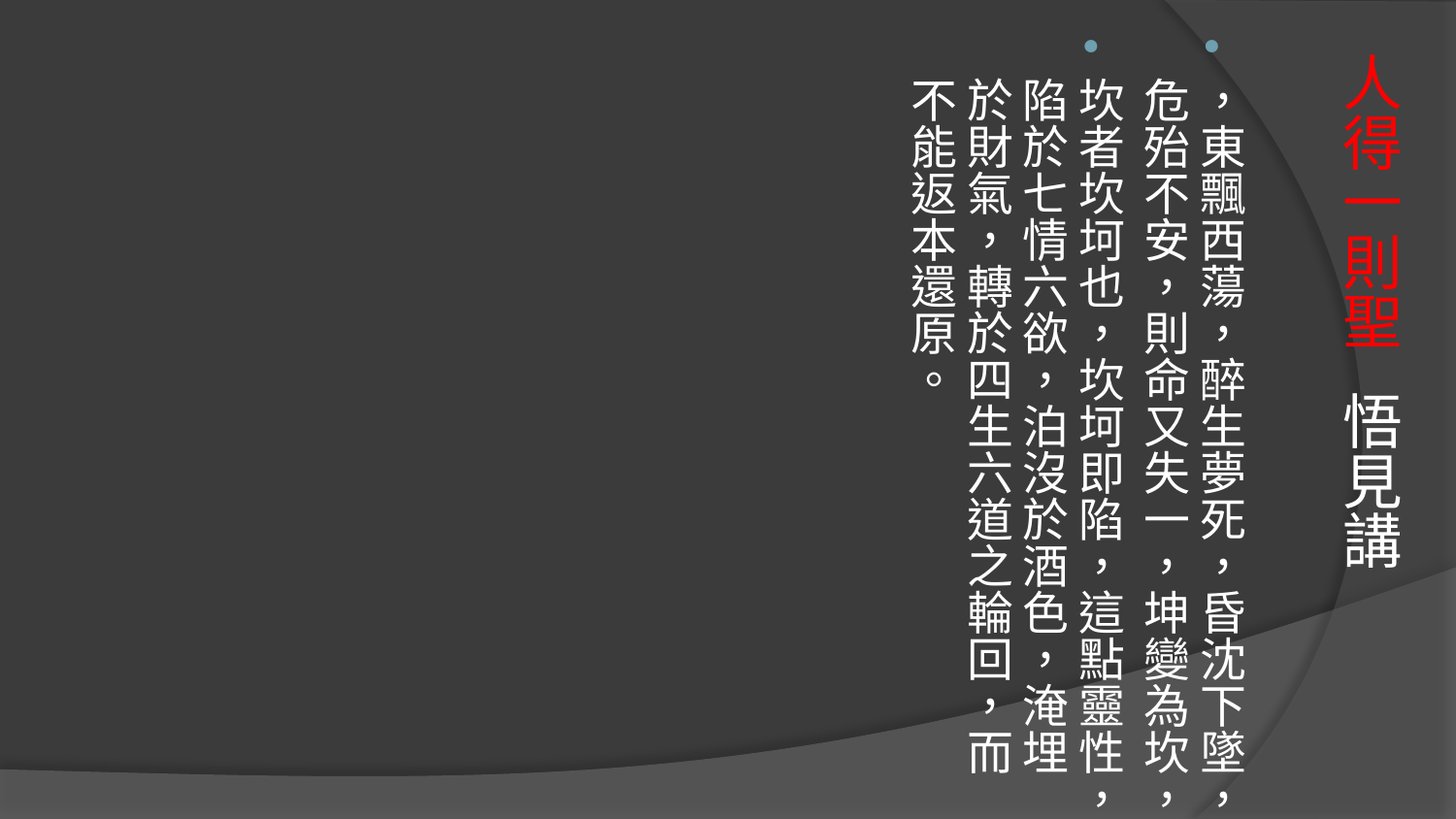

，東飄西蕩，醉生夢死，昏沈下墜，危殆不安，則命又失一，坤變為坎，
坎者坎坷也，坎坷即陷，這點靈性，陷於七情六欲，泊沒於酒色，淹埋於財氣，轉於四生六道之輪回，而不能返本還原。

# 人得一則聖   悟見講